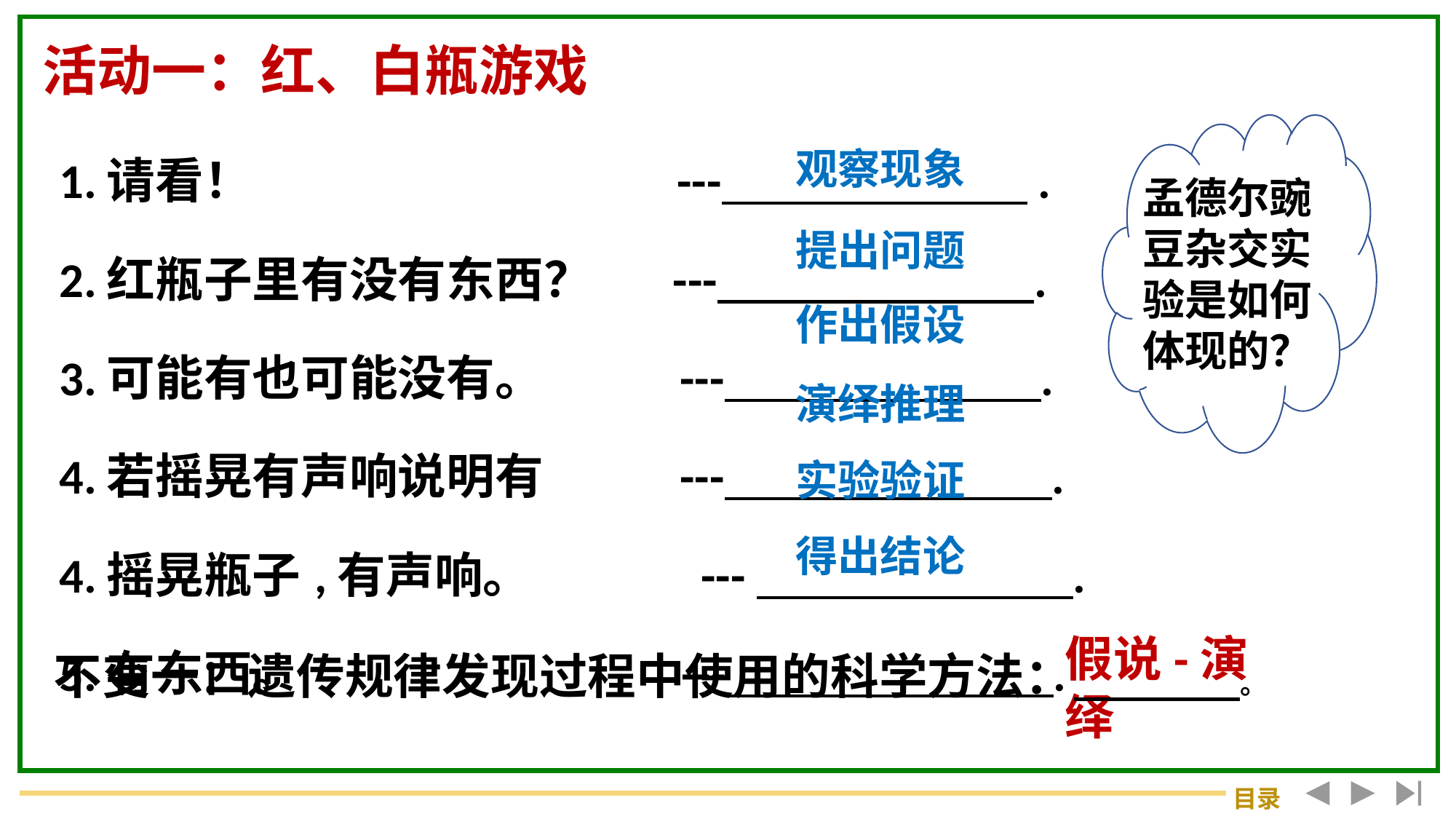

活动一：红、白瓶游戏
| 1.请看！ --- . 2.红瓶子里有没有东西？ --- . 3.可能有也可能没有。 --- . 4.若摇晃有声响说明有 --- . 4.摇晃瓶子,有声响。 --- . 5.有东西。 --- . |
| --- |
|  |
|  |
|  |

观察现象
孟德尔豌豆杂交实验是如何体现的？
提出问题
作出假设
演绎推理
实验验证
得出结论
假说-演绎
不变一：遗传规律发现过程中使用的科学方法：               。